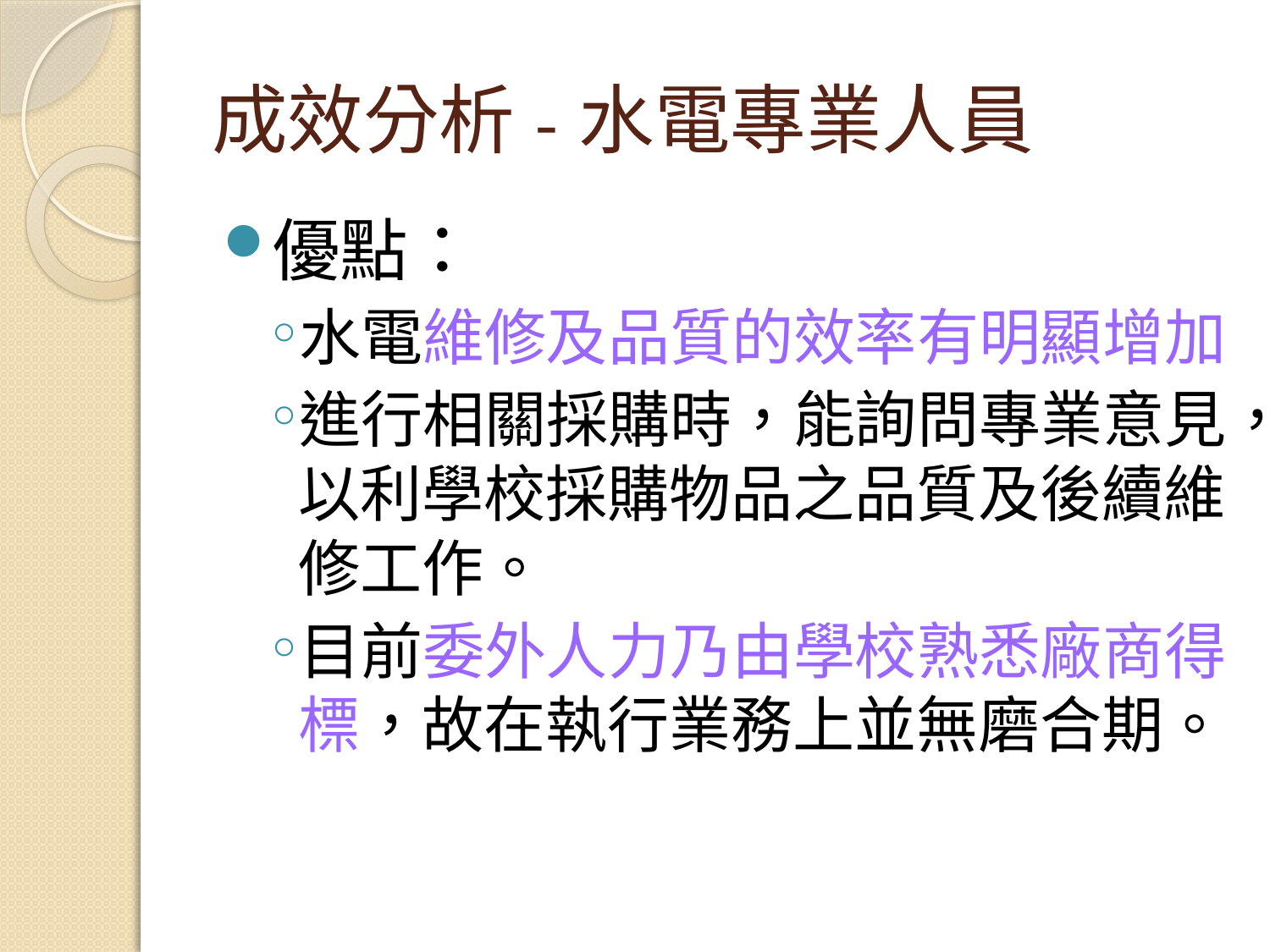

# 成效分析-水電專業人員
優點：
水電維修及品質的效率有明顯增加
進行相關採購時，能詢問專業意見，以利學校採購物品之品質及後續維修工作。
目前委外人力乃由學校熟悉廠商得標，故在執行業務上並無磨合期。